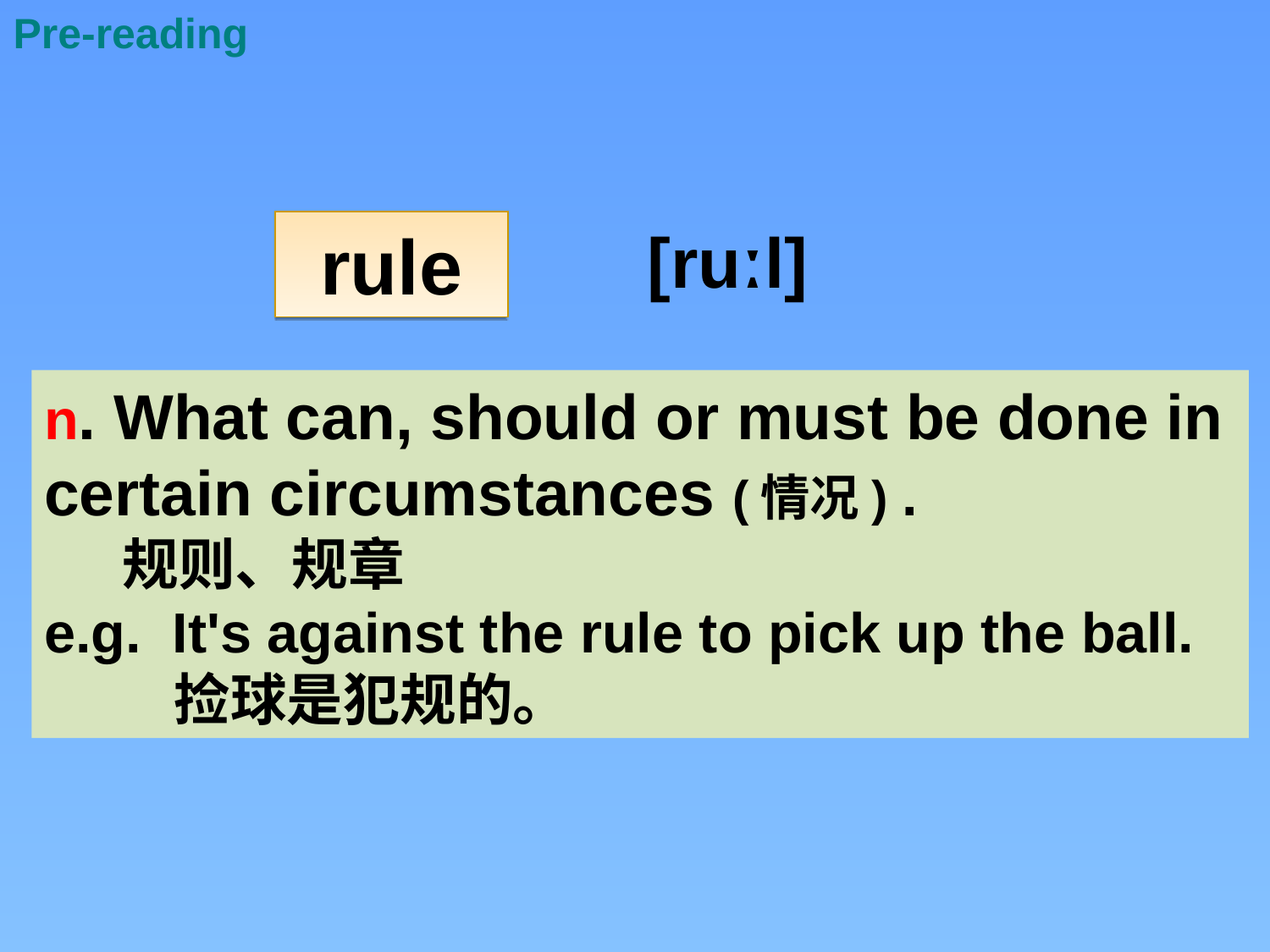

Pre-reading
rule
[ruːl]
n. What can, should or must be done in certain circumstances (情况) .
     规则、规章
e.g.  It's against the rule to pick up the ball.
         捡球是犯规的。